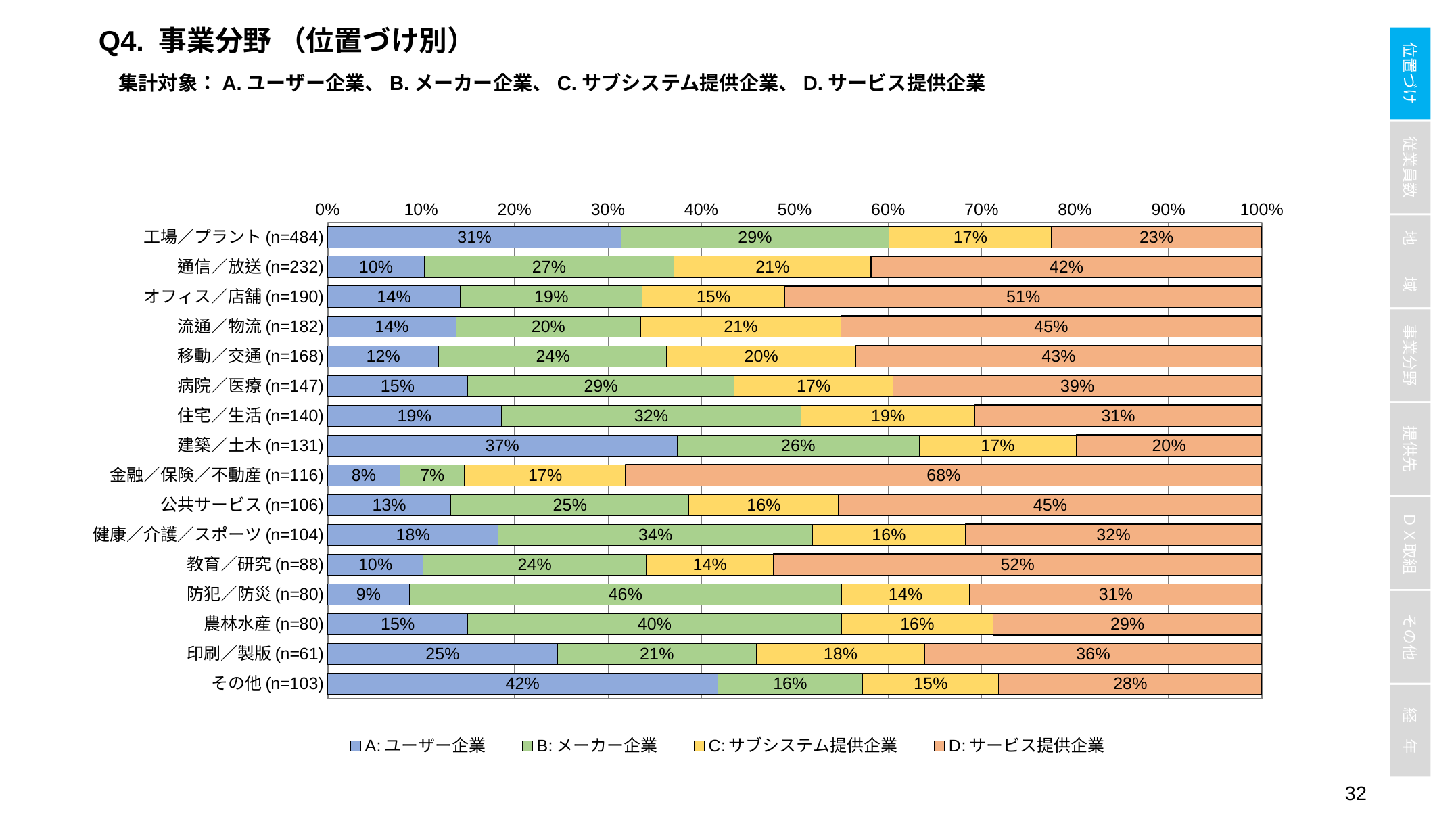

Q4. 事業分野 （位置づけ別）
集計対象：A.ユーザー企業、B.メーカー企業、C.サブシステム提供企業、D.サービス提供企業

### Chart

| Category | A:ユーザー企業 | B:メーカー企業 | C:サブシステム提供企業 | D:サービス提供企業 |
|---|---|---|---|---|
| 工場／プラント(n=484) | 0.3140495867768595 | 0.2871900826446281 | 0.17355371900826447 | 0.22520661157024793 |
| 通信／放送(n=232) | 0.10344827586206896 | 0.2672413793103448 | 0.21120689655172414 | 0.41810344827586204 |
| オフィス／店舗(n=190) | 0.14210526315789473 | 0.19473684210526315 | 0.15263157894736842 | 0.5105263157894737 |
| 流通／物流(n=182) | 0.13736263736263737 | 0.1978021978021978 | 0.21428571428571427 | 0.45054945054945056 |
| 移動／交通(n=168) | 0.11904761904761904 | 0.24404761904761904 | 0.20238095238095238 | 0.43452380952380953 |
| 病院／医療(n=147) | 0.14965986394557823 | 0.2857142857142857 | 0.17006802721088435 | 0.3945578231292517 |
| 住宅／生活(n=140) | 0.18571428571428572 | 0.32142857142857145 | 0.18571428571428572 | 0.30714285714285716 |
| 建築／土木(n=131) | 0.37404580152671757 | 0.2595419847328244 | 0.16793893129770993 | 0.1984732824427481 |
| 金融／保険／不動産(n=116) | 0.07758620689655173 | 0.06896551724137931 | 0.1724137931034483 | 0.6810344827586207 |
| 公共サービス(n=106) | 0.1320754716981132 | 0.25471698113207547 | 0.16037735849056603 | 0.4528301886792453 |
| 健康／介護／スポーツ(n=104) | 0.18269230769230768 | 0.33653846153846156 | 0.16346153846153846 | 0.3173076923076923 |
| 教育／研究(n=88) | 0.10227272727272728 | 0.23863636363636365 | 0.13636363636363635 | 0.5227272727272727 |
| 防犯／防災(n=80) | 0.0875 | 0.4625 | 0.1375 | 0.3125 |
| 農林水産(n=80) | 0.15 | 0.4 | 0.1625 | 0.2875 |
| 印刷／製版(n=61) | 0.2459016393442623 | 0.21311475409836064 | 0.18032786885245902 | 0.36065573770491804 |
| その他(n=103) | 0.4174757281553398 | 0.1553398058252427 | 0.14563106796116504 | 0.2815533980582524 |
32